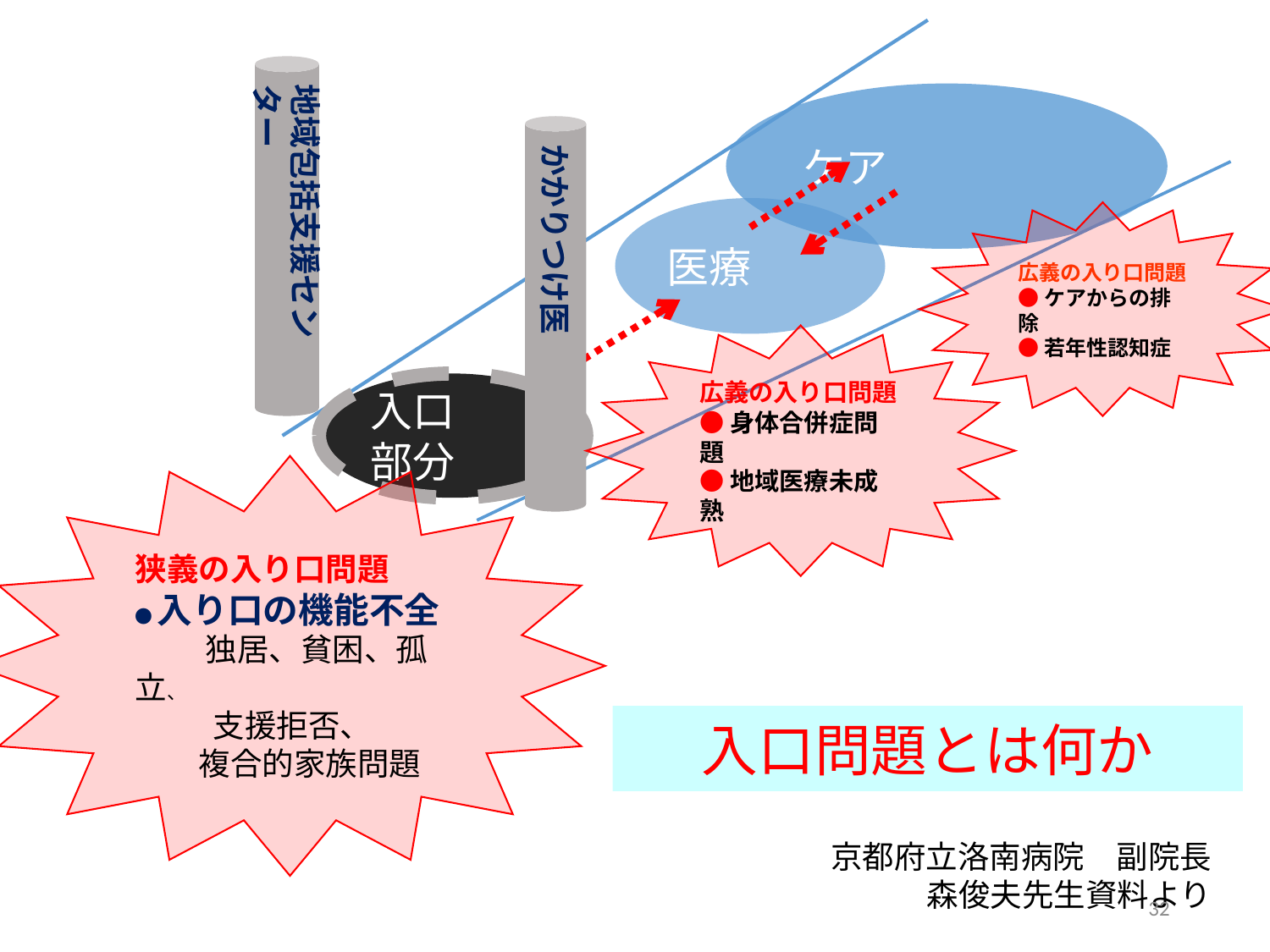

地域包括支援センター
ケア
かかりつけ医
医療

広義の入り口問題
●ケアからの排除
●若年性認知症

広義の入り口問題
●身体合併症問題
●地域医療未成熟

入口
部分
狭義の入り口問題
●入り口の機能不全
　　　　独居、貧困、孤立、
　　　　支援拒否、
　　複合的家族問題
入口問題とは何か
京都府立洛南病院　副院長
森俊夫先生資料より
32